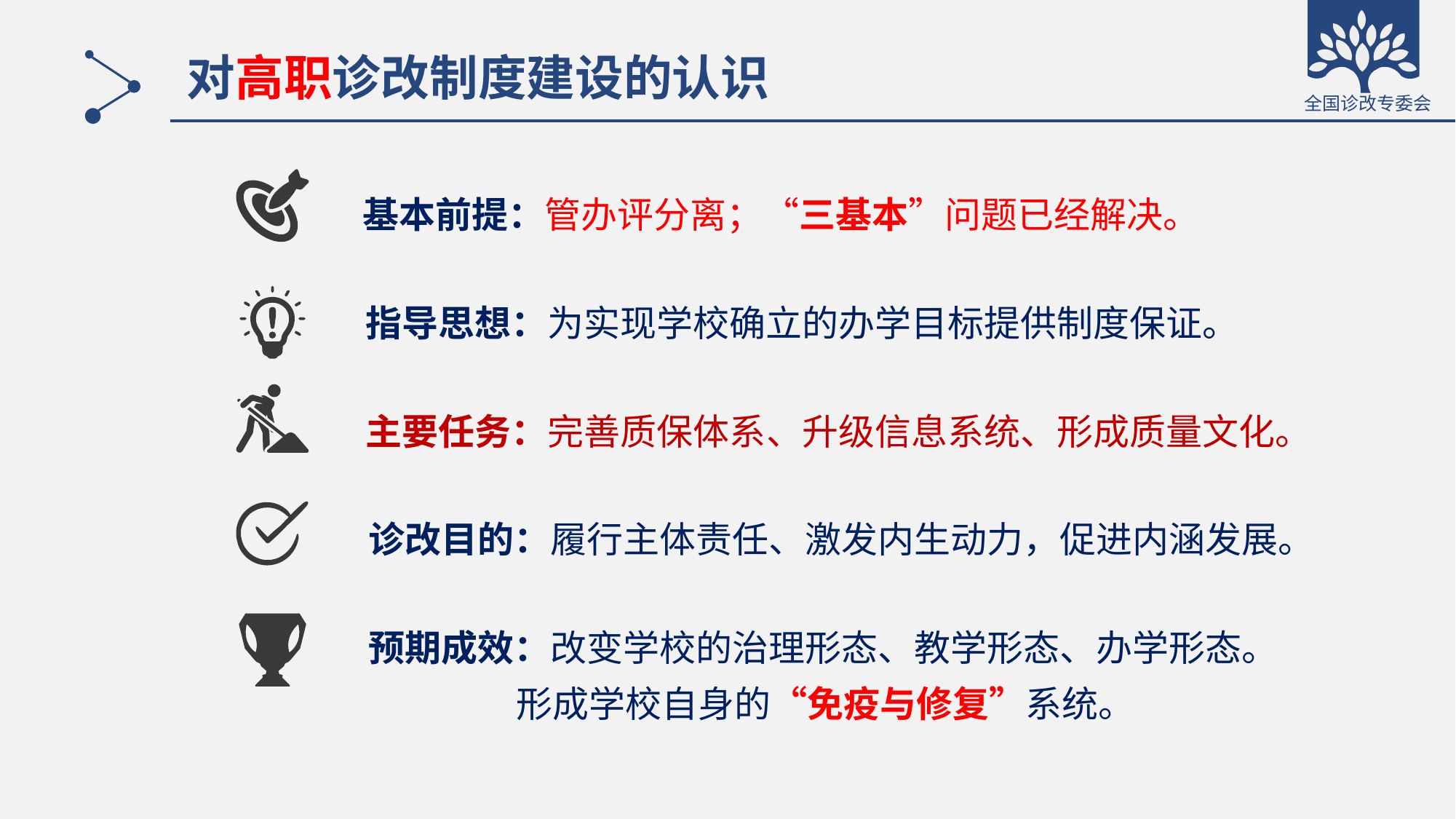

# 对高职诊改制度建设的认识

基本前提：管办评分离；“三基本”问题已经解决。

指导思想：为实现学校确立的办学目标提供制度保证。

主要任务：完善质保体系、升级信息系统、形成质量文化。

诊改目的：履行主体责任、激发内生动力，促进内涵发展。

预期成效：改变学校的治理形态、教学形态、办学形态。

                 形成学校自身的“免疫与修复”系统。